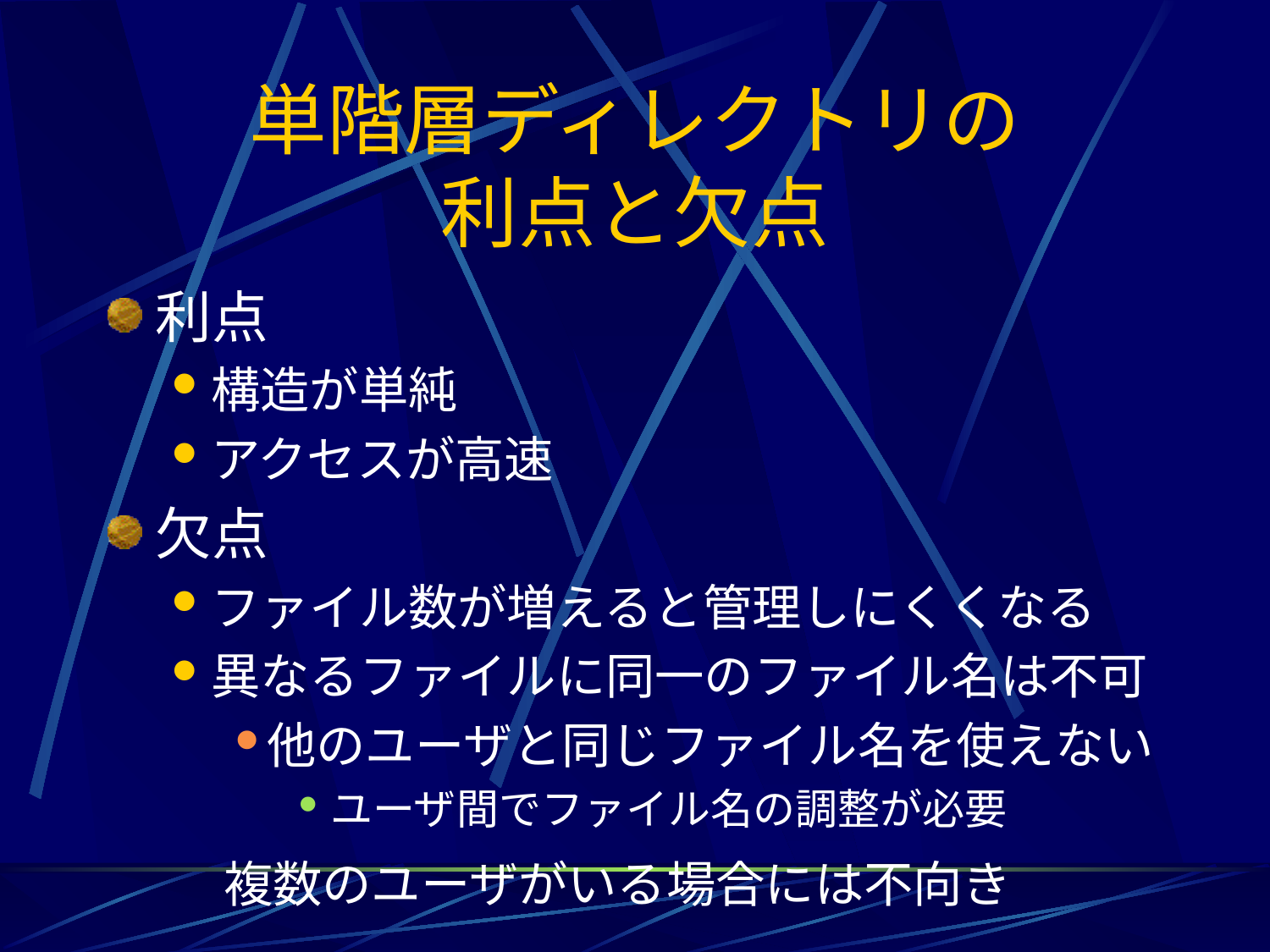

# 単階層ディレクトリの 利点と欠点
利点
構造が単純
アクセスが高速
欠点
ファイル数が増えると管理しにくくなる
異なるファイルに同一のファイル名は不可
他のユーザと同じファイル名を使えない
ユーザ間でファイル名の調整が必要
複数のユーザがいる場合には不向き